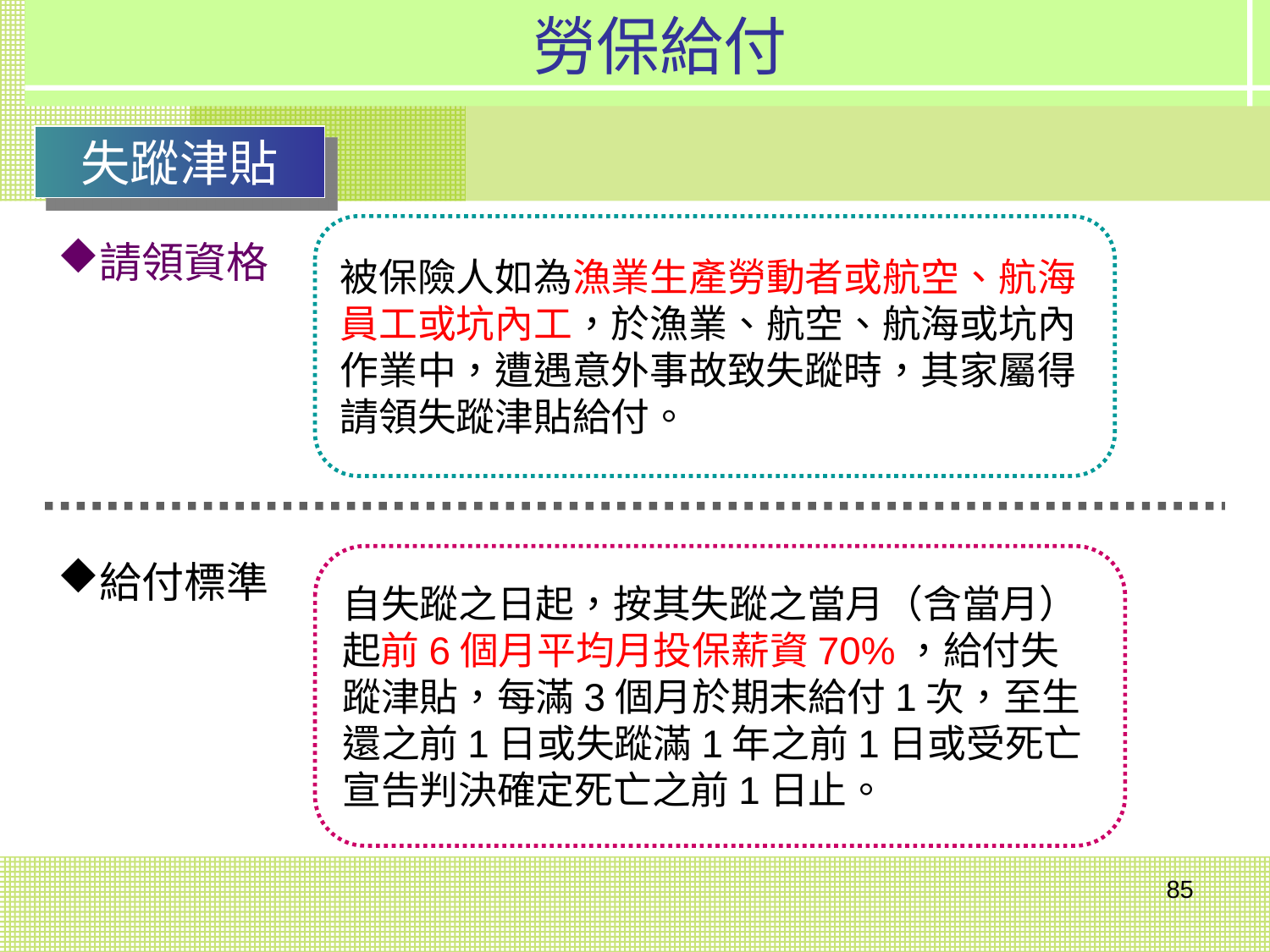

勞保給付

失蹤津貼
請領資格
被保險人如為漁業生產勞動者或航空、航海員工或坑內工，於漁業、航空、航海或坑內作業中，遭遇意外事故致失蹤時，其家屬得請領失蹤津貼給付。

給付標準
自失蹤之日起，按其失蹤之當月（含當月）起前6個月平均月投保薪資70%，給付失蹤津貼，每滿3個月於期末給付1次，至生還之前1日或失蹤滿1年之前1日或受死亡宣告判決確定死亡之前1日止。
85